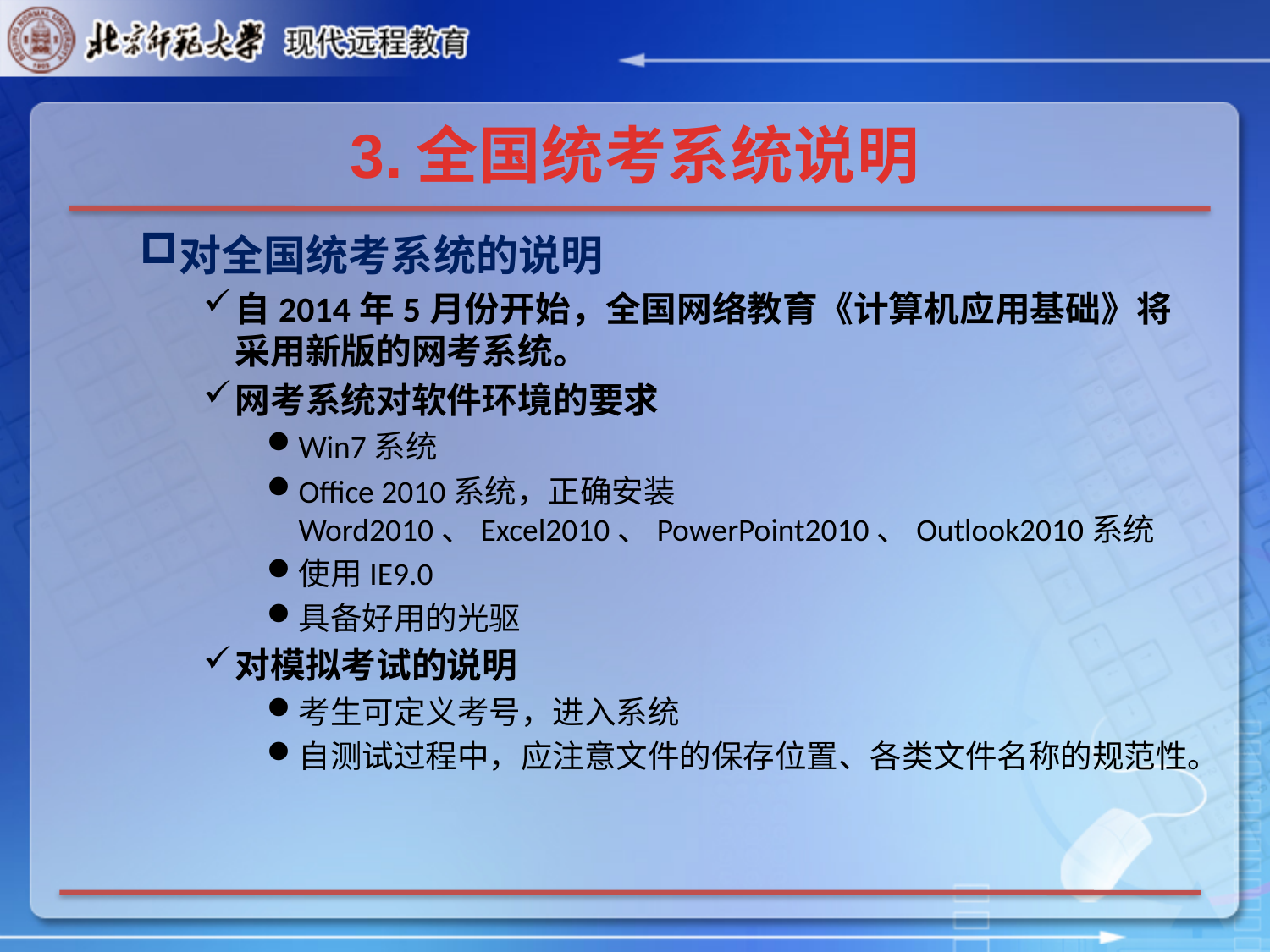

# 3.全国统考系统说明
对全国统考系统的说明
自2014年5月份开始，全国网络教育《计算机应用基础》将采用新版的网考系统。
网考系统对软件环境的要求
Win7系统
Office 2010系统，正确安装Word2010、Excel2010、PowerPoint2010、Outlook2010系统
使用IE9.0
具备好用的光驱
对模拟考试的说明
考生可定义考号，进入系统
自测试过程中，应注意文件的保存位置、各类文件名称的规范性。